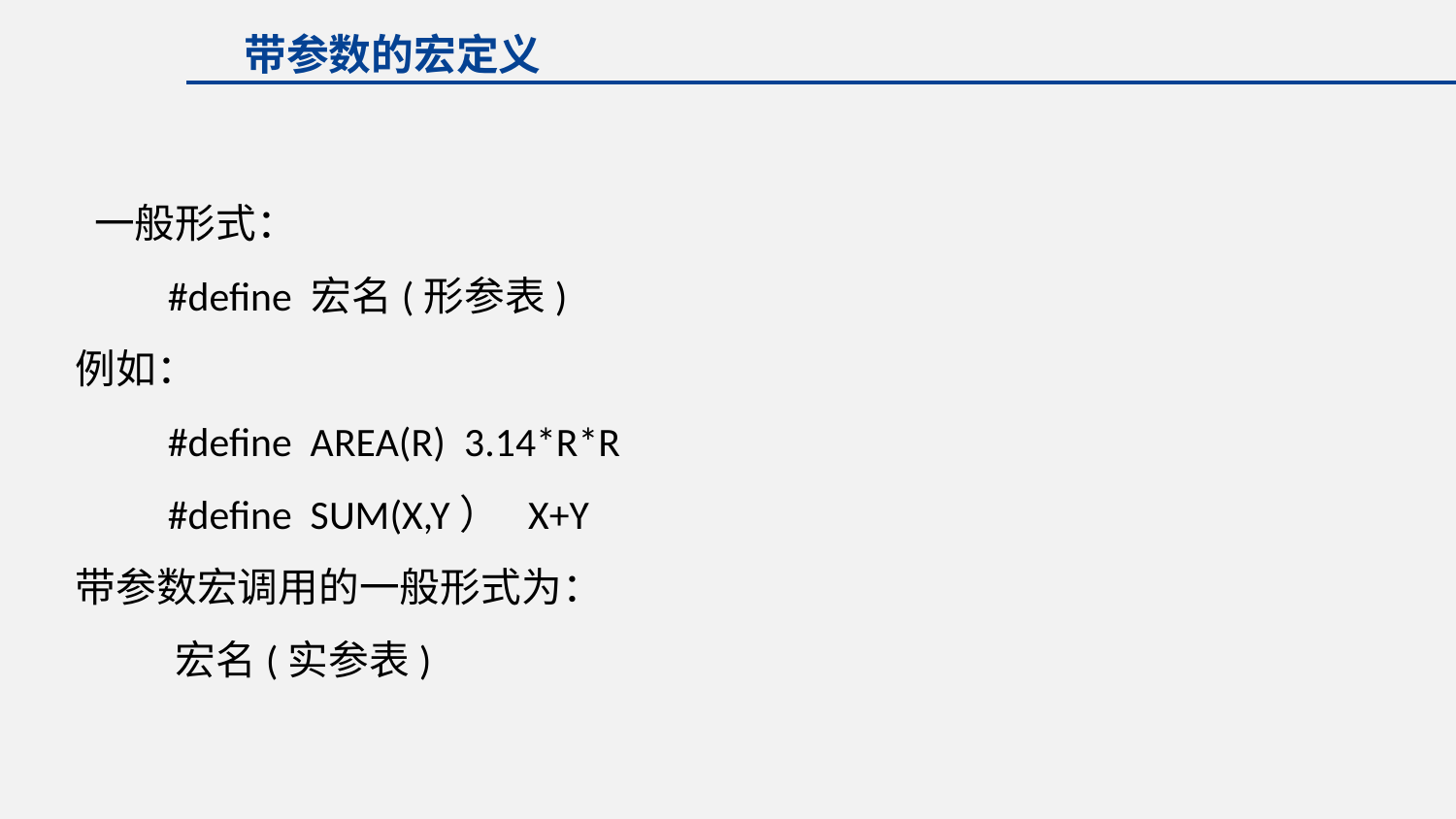

带参数的宏定义
 一般形式：
          #define 宏名(形参表)
例如：
          #define  AREA(R)  3.14*R*R
          #define  SUM(X,Y）  X+Y
带参数宏调用的一般形式为：
          宏名(实参表)